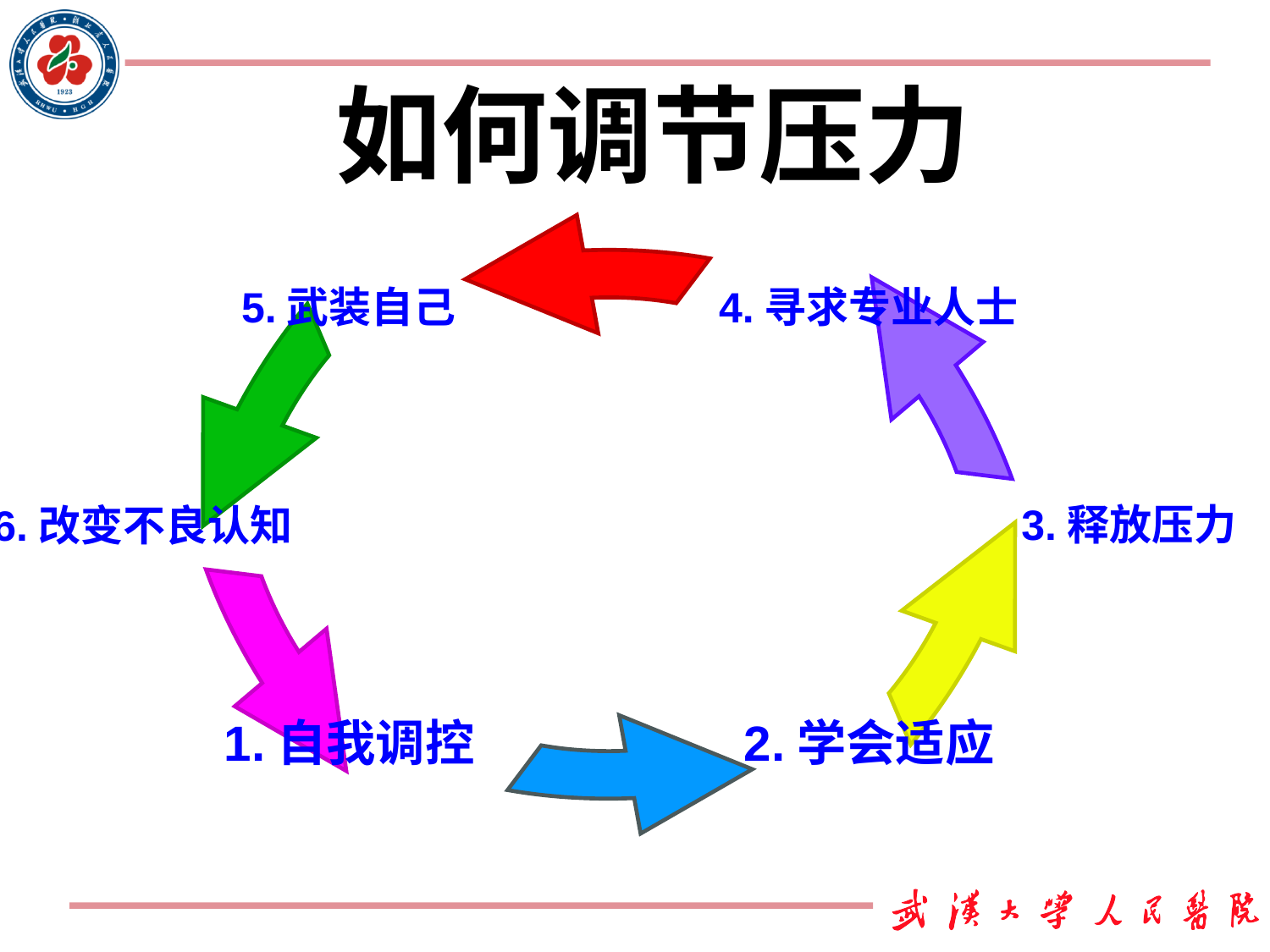

# 如何调节压力

5.武装自己
4.寻求专业人士

3.释放压力
         6.改变不良认知

2.学会适应
1.自我调控